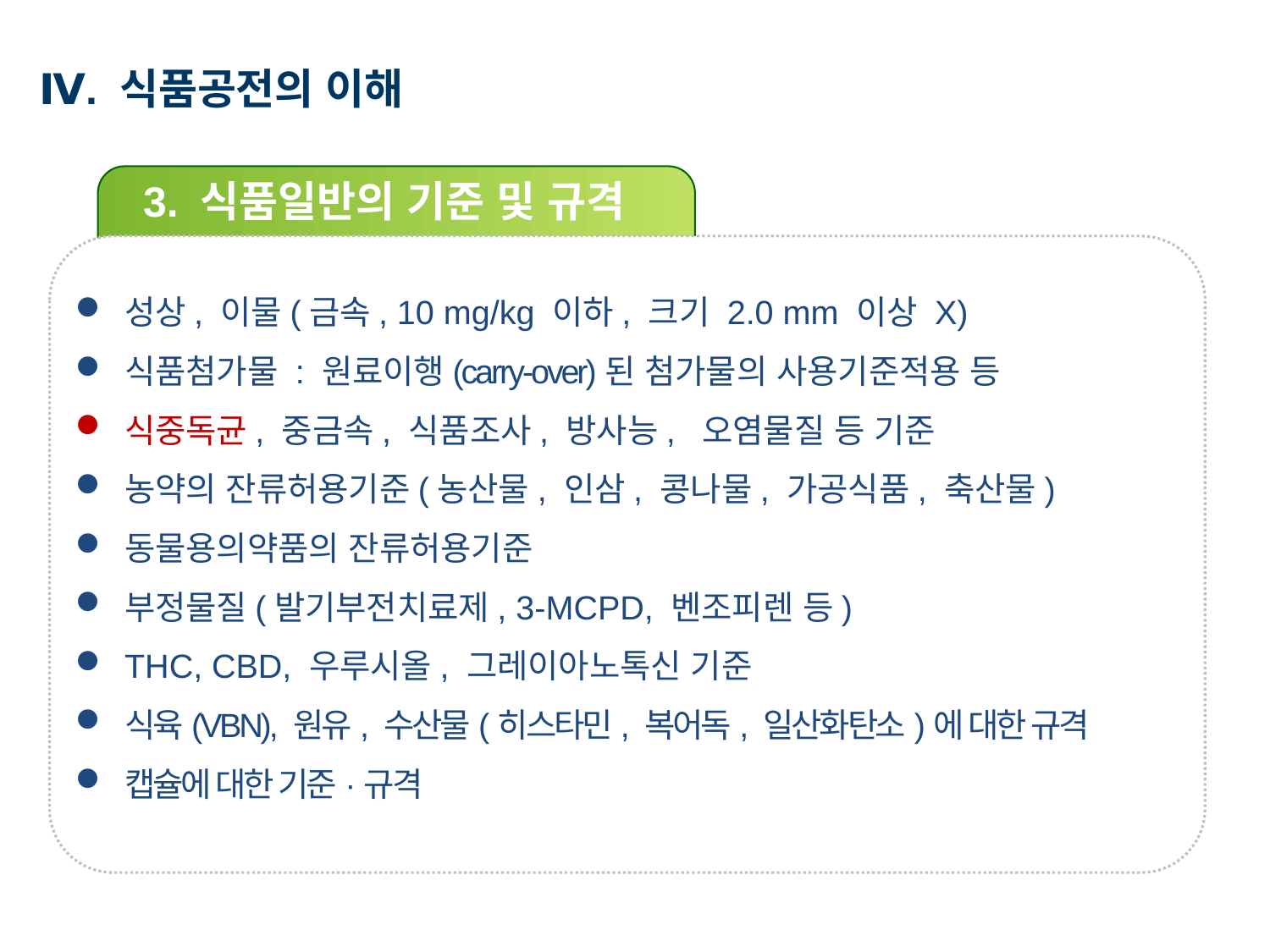

Ⅳ. 식품공전의 이해
3. 식품일반의 기준 및 규격

성상, 이물(금속, 10 mg/kg 이하, 크기 2.0 mm 이상 X)
식품첨가물 : 원료이행(carry-over)된 첨가물의 사용기준적용 등
식중독균, 중금속, 식품조사, 방사능,  오염물질 등 기준
농약의 잔류허용기준(농산물, 인삼, 콩나물, 가공식품, 축산물)
동물용의약품의 잔류허용기준
부정물질(발기부전치료제, 3-MCPD, 벤조피렌 등)
THC, CBD, 우루시올, 그레이아노톡신 기준
식육(VBN), 원유, 수산물(히스타민, 복어독, 일산화탄소)에 대한 규격
캡슐에 대한 기준·규격